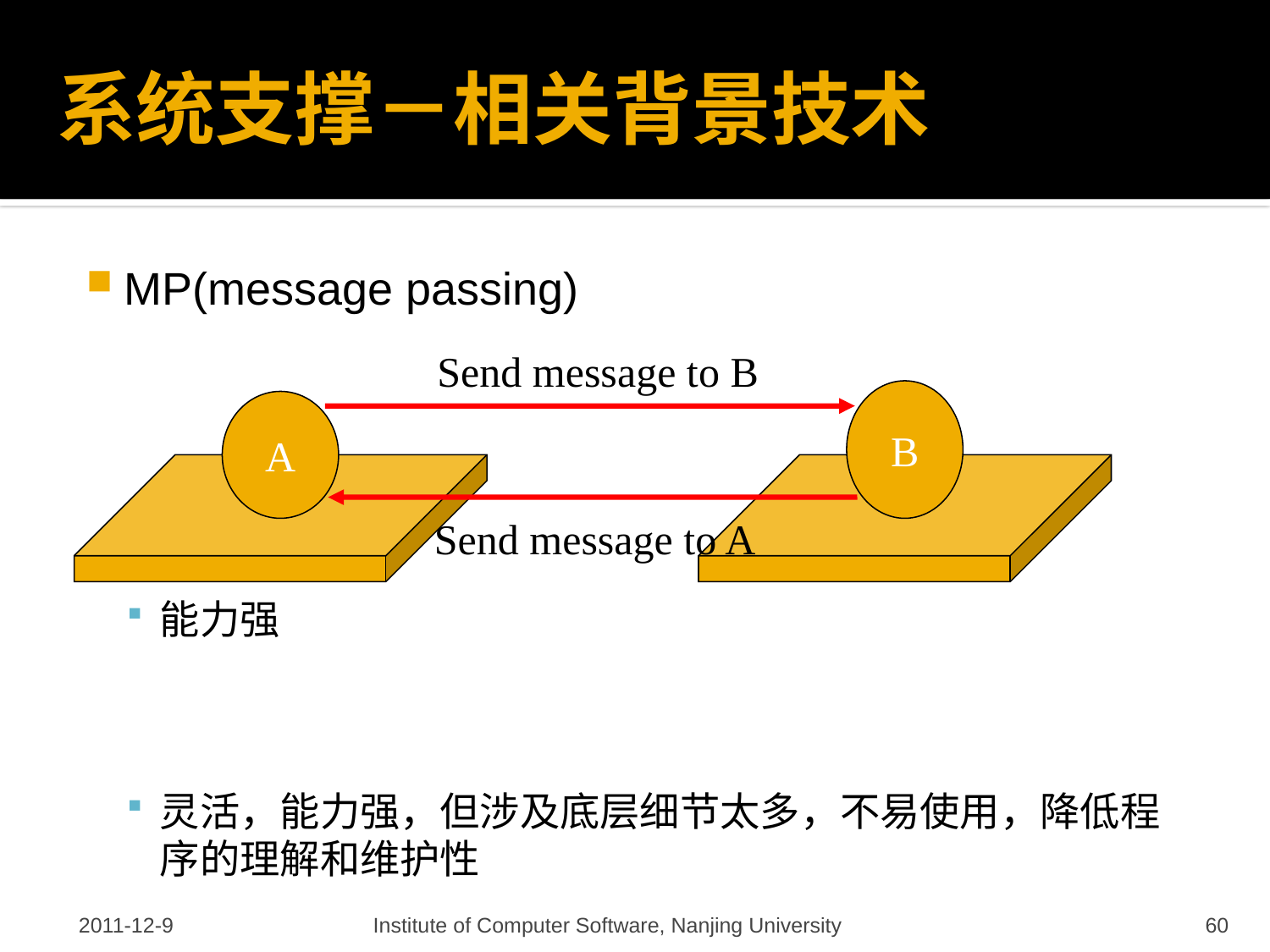

# 系统支撑－相关背景技术
MP(message passing)

能力强

灵活，能力强，但涉及底层细节太多，不易使用，降低程序的理解和维护性
Send message to B
B
A

Send message to A
2011-12-9
Institute of Computer Software, Nanjing University
60